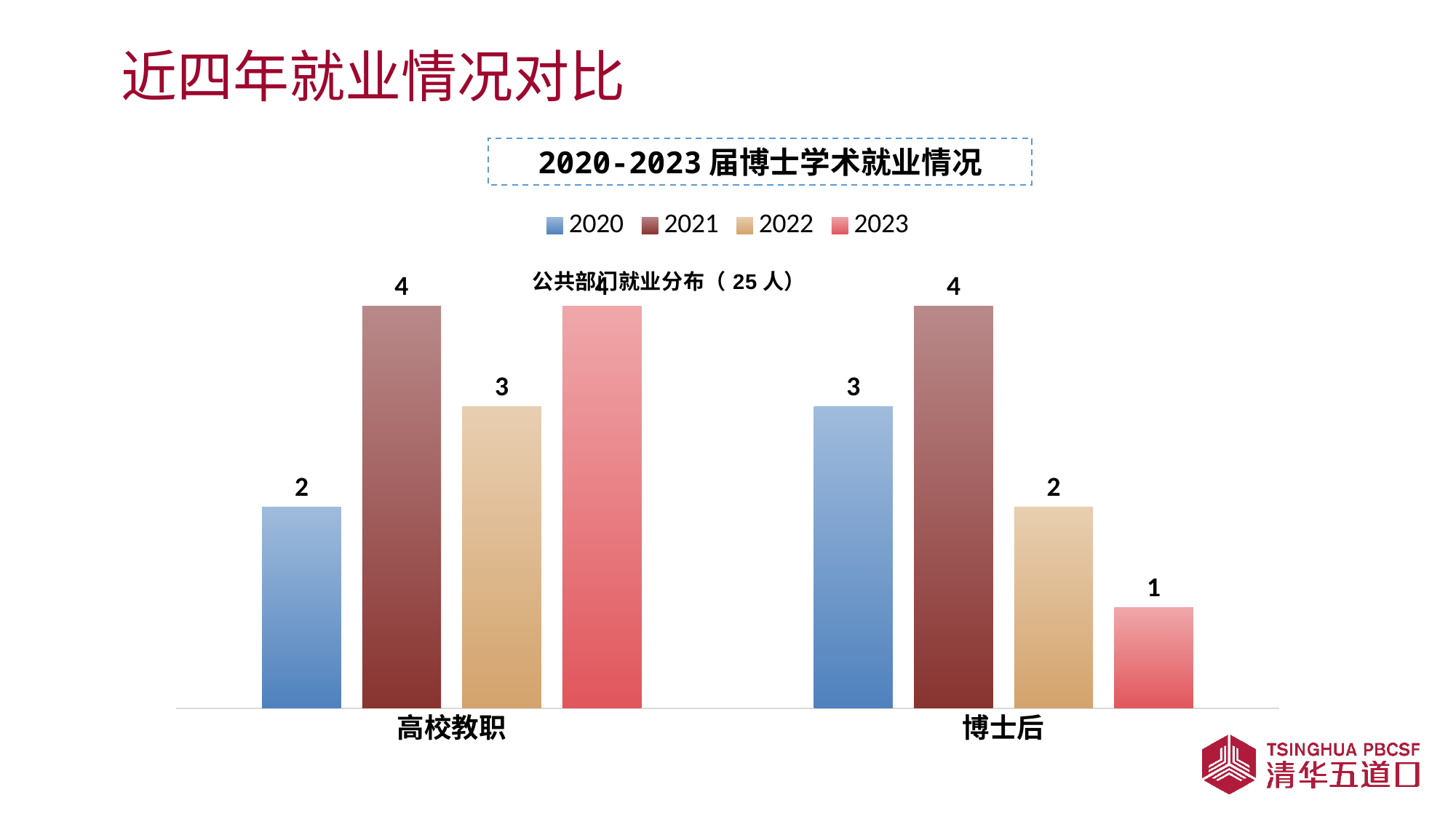

# 近四年就业情况对比
2020-2023届博士学术就业情况

### Chart

| Category | 2020 | 2021 | 2022 | 2023 |
|---|---|---|---|---|
| 高校教职 | 2.0 | 4.0 | 3.0 | 4.0 |
| 博士后 | 3.0 | 4.0 | 2.0 | 1.0 |

### Chart: 公共部门就业分布（25人）

| Category |
|---|

### Chart: 公共部门就业分布（25人）

| Category |
|---|